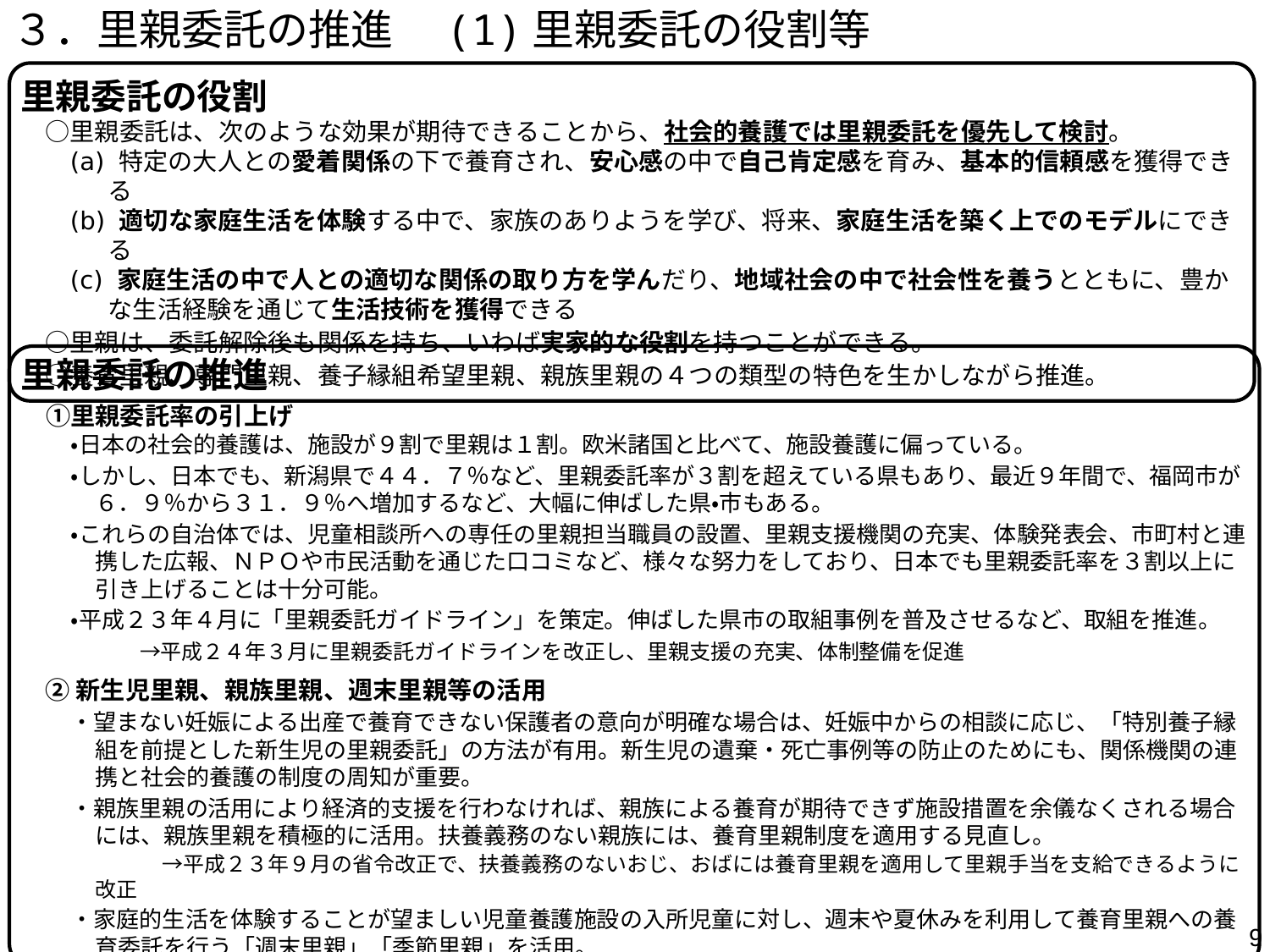

３．里親委託の推進　(1)里親委託の役割等
里親委託の役割
　○里親委託は、次のような効果が期待できることから、社会的養護では里親委託を優先して検討。
(a) 特定の大人との愛着関係の下で養育され、安心感の中で自己肯定感を育み、基本的信頼感を獲得できる
(b) 適切な家庭生活を体験する中で、家族のありようを学び、将来、家庭生活を築く上でのモデルにできる
(c) 家庭生活の中で人との適切な関係の取り方を学んだり、地域社会の中で社会性を養うとともに、豊かな生活経験を通じて生活技術を獲得できる
　○里親は、委託解除後も関係を持ち、いわば実家的な役割を持つことができる。
　○養育里親、専門里親、養子縁組希望里親、親族里親の４つの類型の特色を生かしながら推進。
里親委託の推進
　①里親委託率の引上げ
・日本の社会的養護は、施設が９割で里親は１割。欧米諸国と比べて、施設養護に偏っている。
・しかし、日本でも、新潟県で４４．７％など、里親委託率が３割を超えている県もあり、最近９年間で、福岡市が６．９％から３１．９％へ増加するなど、大幅に伸ばした県・市もある。
・これらの自治体では、児童相談所への専任の里親担当職員の設置、里親支援機関の充実、体験発表会、市町村と連携した広報、ＮＰＯや市民活動を通じた口コミなど、様々な努力をしており、日本でも里親委託率を３割以上に引き上げることは十分可能。
・平成２３年４月に「里親委託ガイドライン」を策定。伸ばした県市の取組事例を普及させるなど、取組を推進。
　　　→平成２４年３月に里親委託ガイドラインを改正し、里親支援の充実、体制整備を促進
②新生児里親、親族里親、週末里親等の活用
・望まない妊娠による出産で養育できない保護者の意向が明確な場合は、妊娠中からの相談に応じ、「特別養子縁組を前提とした新生児の里親委託」の方法が有用。新生児の遺棄・死亡事例等の防止のためにも、関係機関の連携と社会的養護の制度の周知が重要。
・親族里親の活用により経済的支援を行わなければ、親族による養育が期待できず施設措置を余儀なくされる場合には、親族里親を積極的に活用。扶養義務のない親族には、養育里親制度を適用する見直し。
　　　　→平成２３年９月の省令改正で、扶養義務のないおじ、おばには養育里親を適用して里親手当を支給できるように改正
・家庭的生活を体験することが望ましい児童養護施設の入所児童に対し、週末や夏休みを利用して養育里親への養育委託を行う「週末里親」「季節里親」を活用。
9